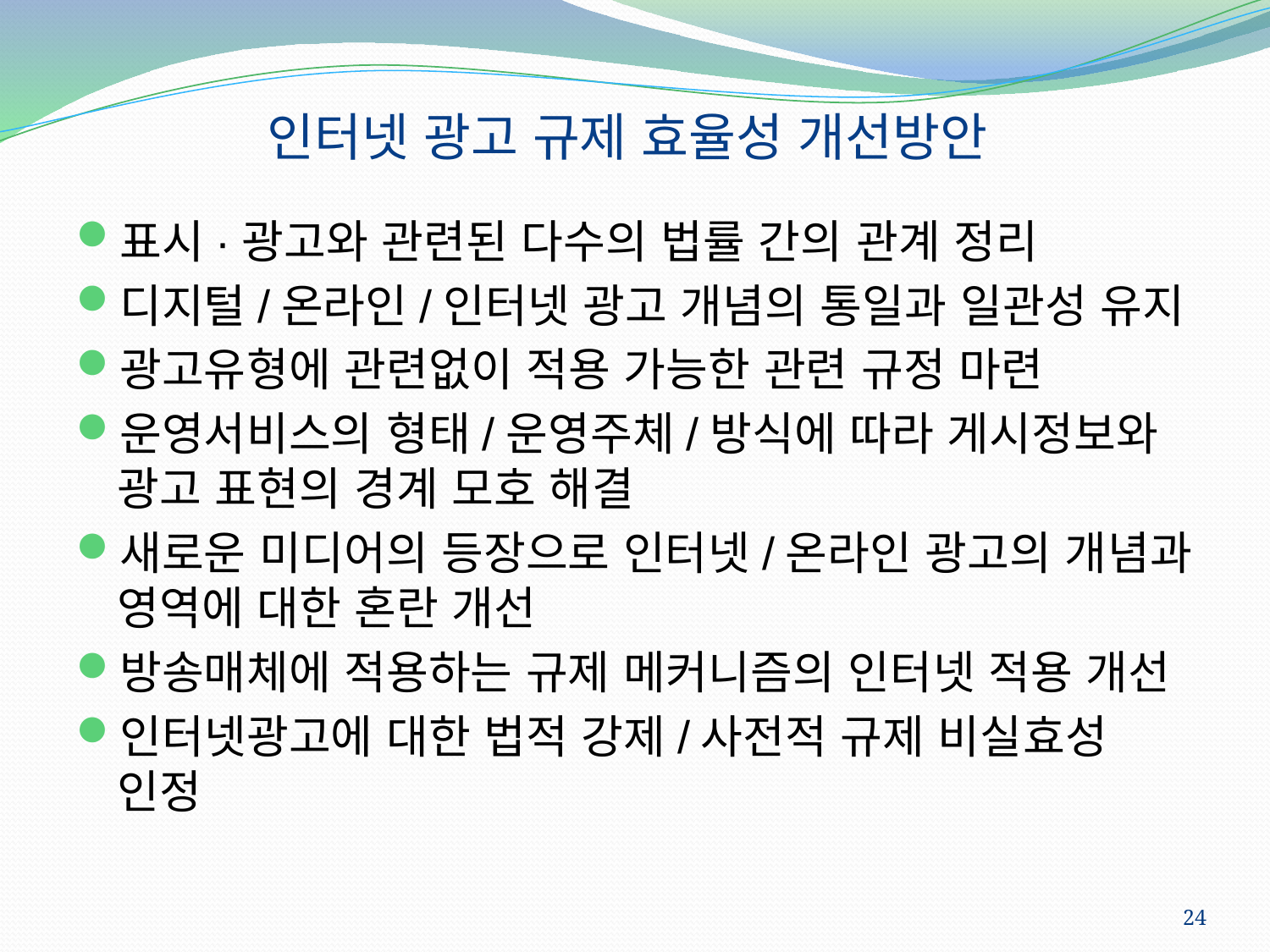

# 인터넷 광고 규제 효율성 개선방안
표시·광고와 관련된 다수의 법률 간의 관계 정리
디지털/온라인/인터넷 광고 개념의 통일과 일관성 유지
광고유형에 관련없이 적용 가능한 관련 규정 마련
운영서비스의 형태/운영주체/방식에 따라 게시정보와 광고 표현의 경계 모호 해결
새로운 미디어의 등장으로 인터넷/온라인 광고의 개념과 영역에 대한 혼란 개선
방송매체에 적용하는 규제 메커니즘의 인터넷 적용 개선
인터넷광고에 대한 법적 강제/사전적 규제 비실효성 인정

24